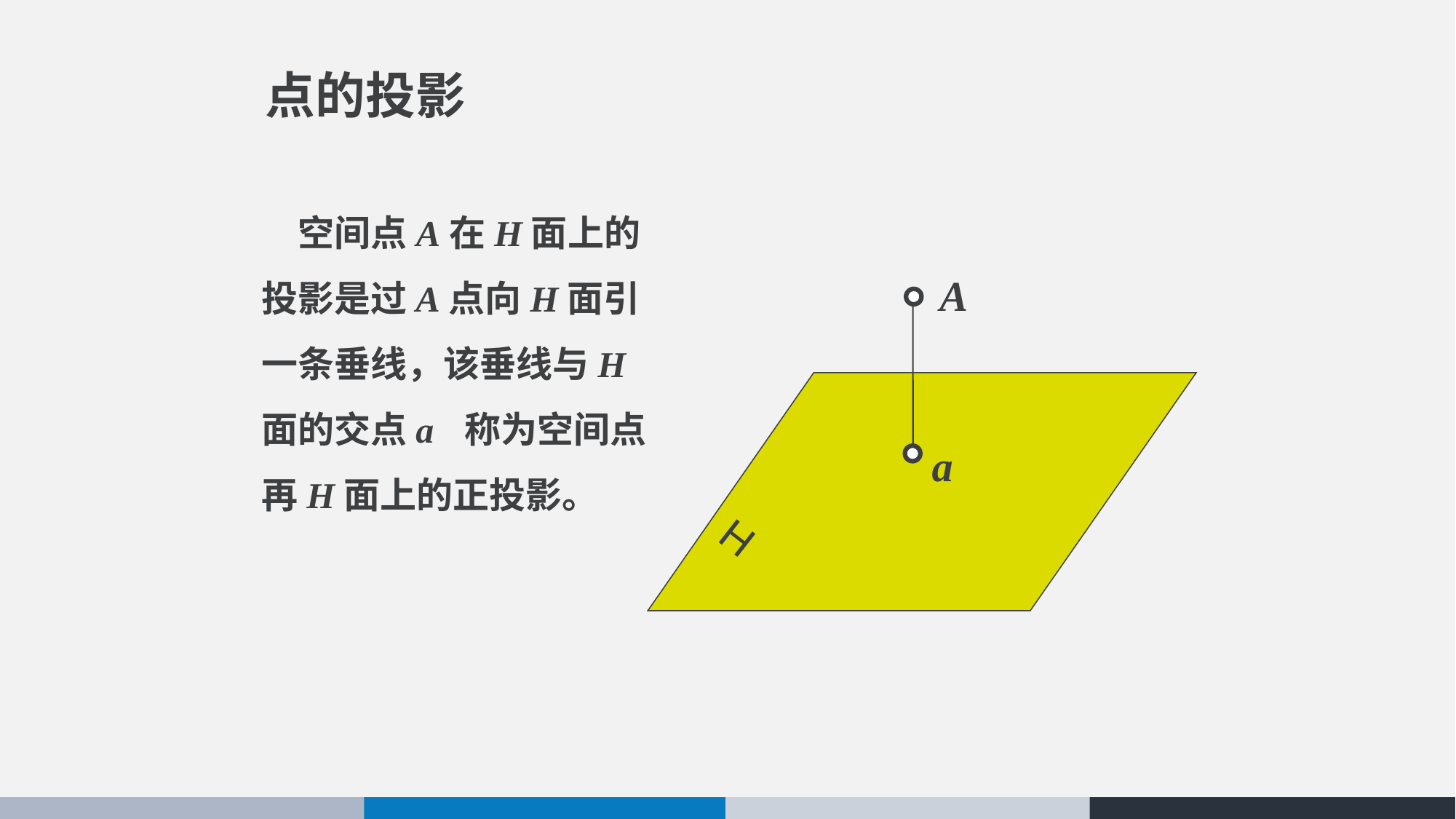

点的投影
    空间点A在H面上的投影是过A点向H面引一条垂线，该垂线与H面的交点a 称为空间点再H面上的正投影。
A

H
a